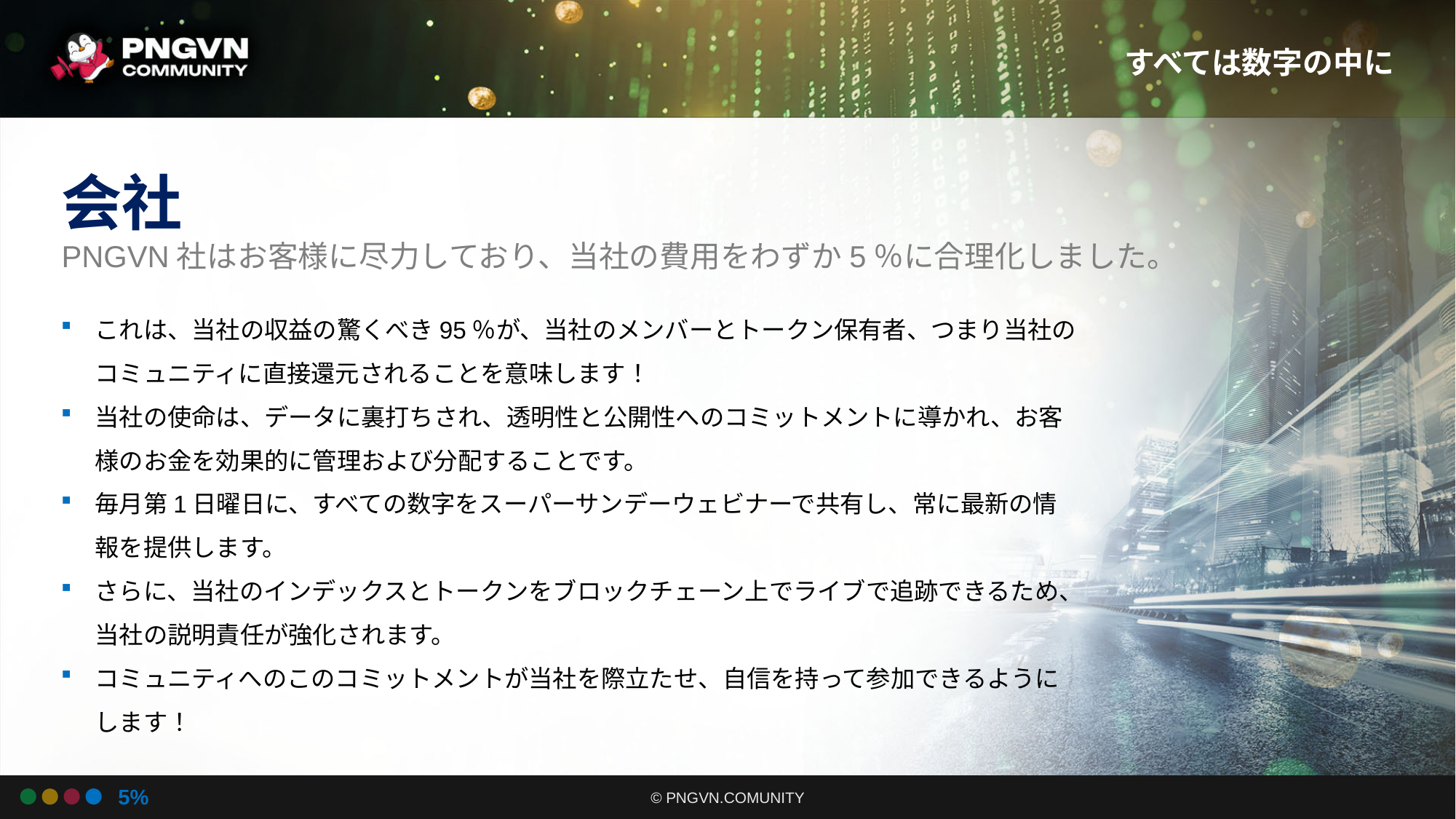

すべては数字の中に
会社
PNGVN社はお客様に尽力しており、当社の費用をわずか5％に合理化しました。
これは、当社の収益の驚くべき95％が、当社のメンバーとトークン保有者、つまり当社のコミュニティに直接還元されることを意味します！
当社の使命は、データに裏打ちされ、透明性と公開性へのコミットメントに導かれ、お客様のお金を効果的に管理および分配することです。
毎月第1日曜日に、すべての数字をスーパーサンデーウェビナーで共有し、常に最新の情報を提供します。
さらに、当社のインデックスとトークンをブロックチェーン上でライブで追跡できるため、当社の説明責任が強化されます。
コミュニティへのこのコミットメントが当社を際立たせ、自信を持って参加できるようにします！
5%